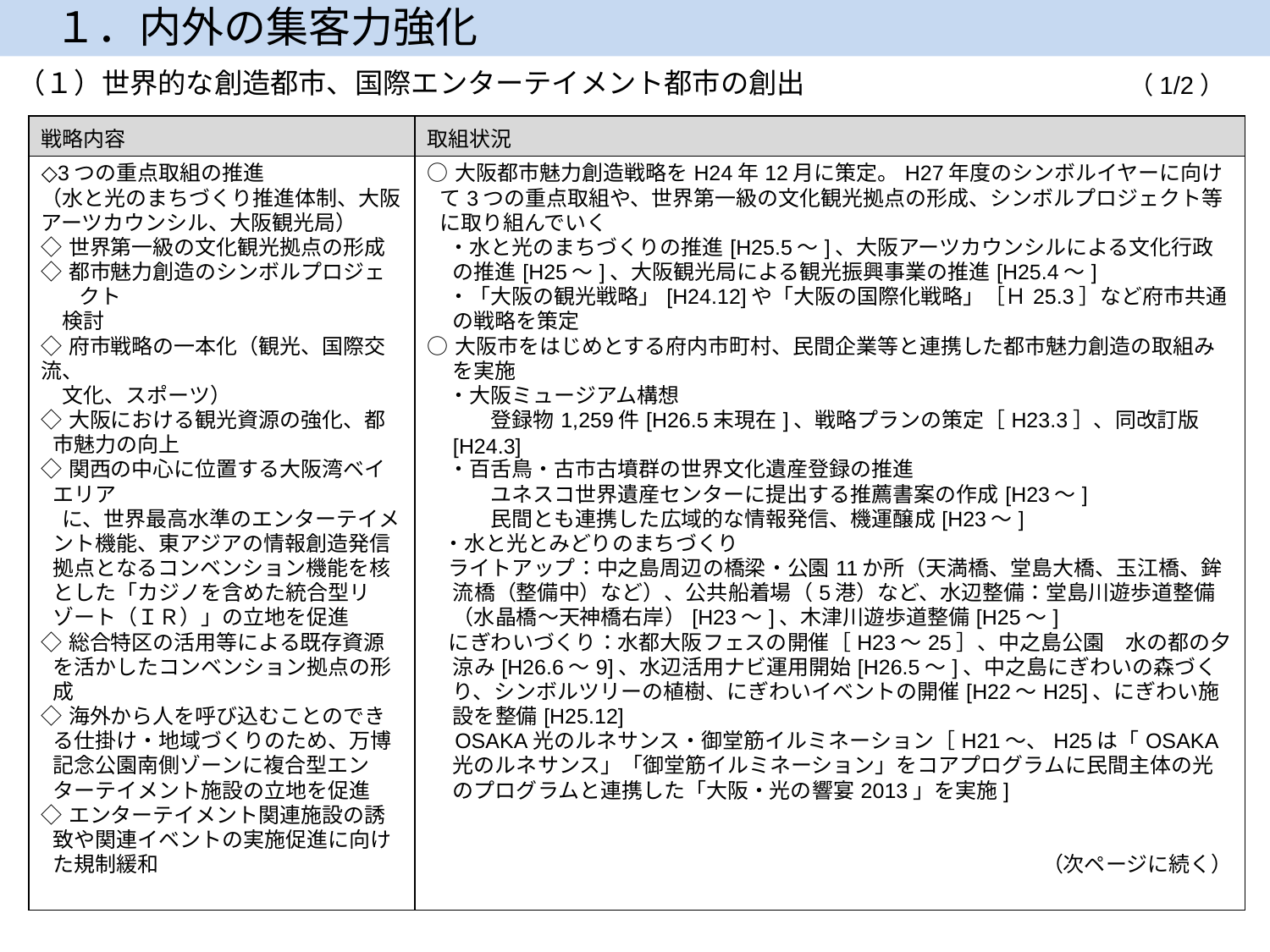

１．内外の集客力強化
（１）世界的な創造都市、国際エンターテイメント都市の創出
（1/2）
| 戦略内容 | 取組状況 |
| --- | --- |
| ◇3つの重点取組の推進 （水と光のまちづくり推進体制、大阪アーツカウンシル、大阪観光局） ◇世界第一級の文化観光拠点の形成 ◇都市魅力創造のシンボルプロジェクト 　検討　 ◇府市戦略の一本化（観光、国際交流、 　文化、スポーツ） ◇大阪における観光資源の強化、都市魅力の向上 ◇関西の中心に位置する大阪湾ベイエリア 　に、世界最高水準のエンターテイメント機能、東アジアの情報創造発信拠点となるコンベンション機能を核とした「カジノを含めた統合型リゾート（ＩＲ）」の立地を促進 ◇総合特区の活用等による既存資源を活かしたコンベンション拠点の形成 ◇海外から人を呼び込むことのできる仕掛け・地域づくりのため、万博記念公園南側ゾーンに複合型エンターテイメント施設の立地を促進 ◇エンターテイメント関連施設の誘致や関連イベントの実施促進に向けた規制緩和 | ○大阪都市魅力創造戦略をH24年12月に策定。H27年度のシンボルイヤーに向けて3つの重点取組や、世界第一級の文化観光拠点の形成、シンボルプロジェクト等に取り組んでいく 　・水と光のまちづくりの推進[H25.5～]、大阪アーツカウンシルによる文化行政の推進[H25～]、大阪観光局による観光振興事業の推進[H25.4～] 　・「大阪の観光戦略」[H24.12]や「大阪の国際化戦略」［Ｈ25.3］など府市共通の戦略を策定 ○大阪市をはじめとする府内市町村、民間企業等と連携した都市魅力創造の取組みを実施 　・大阪ミュージアム構想 　　　登録物1,259件[H26.5末現在]、戦略プランの策定［H23.3］、同改訂版[H24.3] 　・百舌鳥・古市古墳群の世界文化遺産登録の推進 　　　ユネスコ世界遺産センターに提出する推薦書案の作成[H23～] 　　　民間とも連携した広域的な情報発信、機運醸成[H23～] ・水と光とみどりのまちづくり 　ライトアップ：中之島周辺の橋梁・公園11か所（天満橋、堂島大橋、玉江橋、鉾流橋（整備中）など）、公共船着場（5港）など、水辺整備：堂島川遊歩道整備（水晶橋～天神橋右岸）[H23～]、木津川遊歩道整備[H25～] 　にぎわいづくり：水都大阪フェスの開催［H23～25］、中之島公園　水の都の夕涼み[H26.6～9]、水辺活用ナビ運用開始[H26.5～]、中之島にぎわいの森づくり、シンボルツリーの植樹、にぎわいイベントの開催[H22～H25]、にぎわい施設を整備[H25.12] 　OSAKA光のルネサンス・御堂筋イルミネーション［H21～、H25は「OSAKA光のルネサンス」「御堂筋イルミネーション」をコアプログラムに民間主体の光のプログラムと連携した「大阪・光の響宴2013」を実施] 　　　　　　　　　　　　　　　　　　　　　　　　　　　　　　　　　　　　　　　　　　 （次ページに続く） |